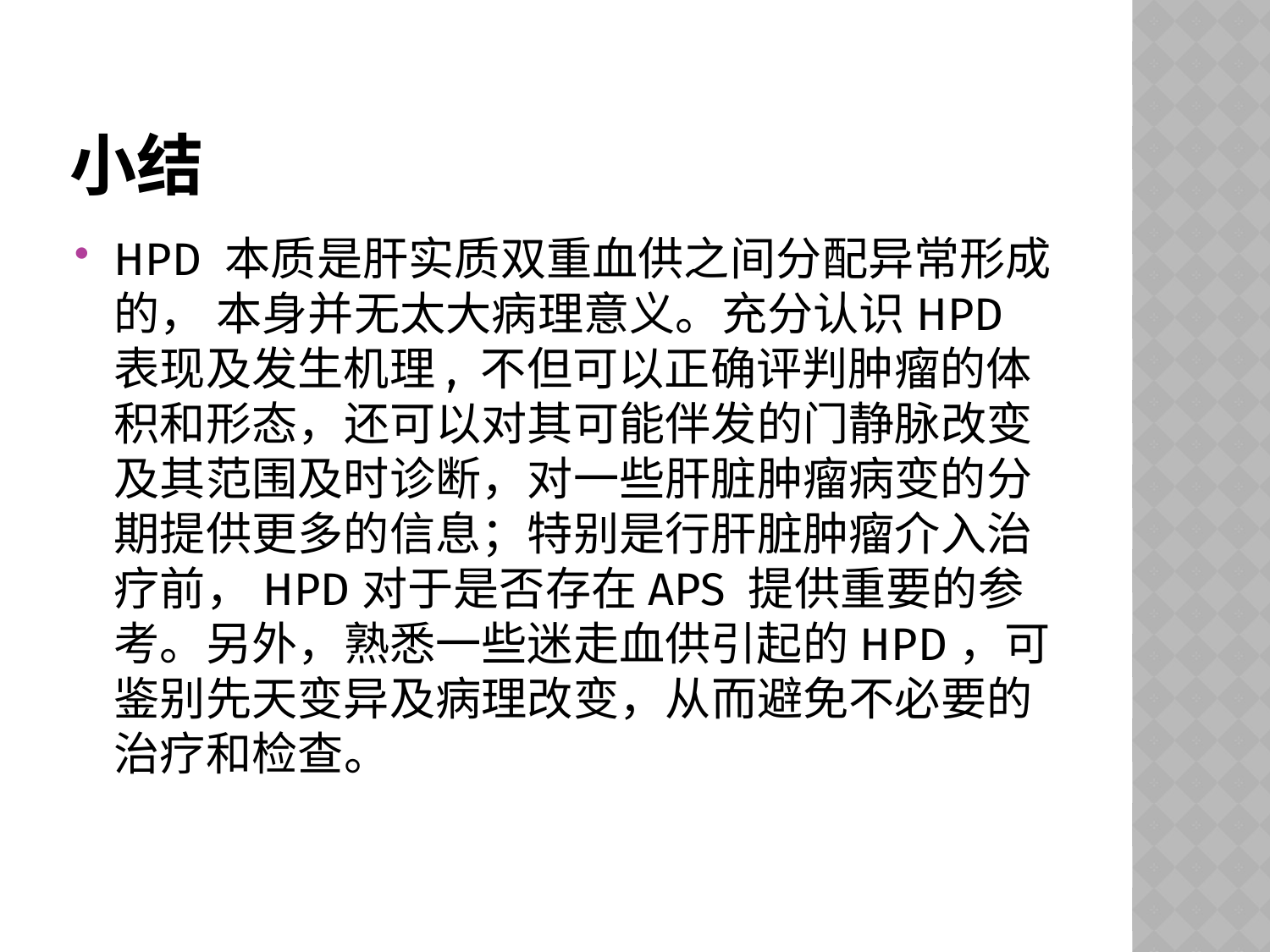

# 小结
HPD 本质是肝实质双重血供之间分配异常形成的， 本身并无太大病理意义。充分认识HPD 表现及发生机理, 不但可以正确评判肿瘤的体积和形态，还可以对其可能伴发的门静脉改变及其范围及时诊断，对一些肝脏肿瘤病变的分期提供更多的信息；特别是行肝脏肿瘤介入治疗前，HPD对于是否存在APS 提供重要的参考。另外，熟悉一些迷走血供引起的HPD，可鉴别先天变异及病理改变，从而避免不必要的治疗和检查。